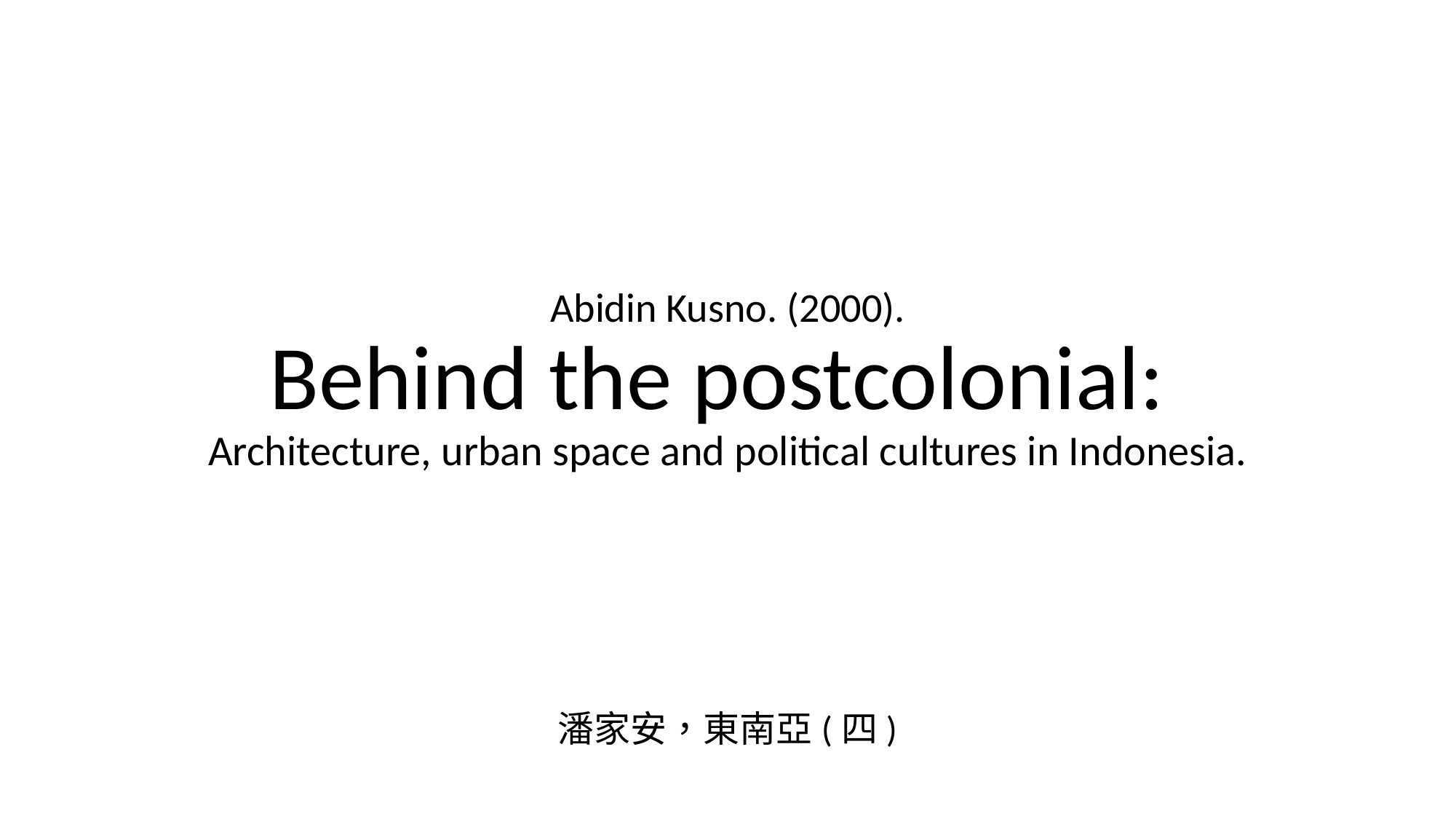

# Abidin Kusno. (2000). Behind the postcolonial:  Architecture, urban space and political cultures in Indonesia.
潘家安，東南亞(四)